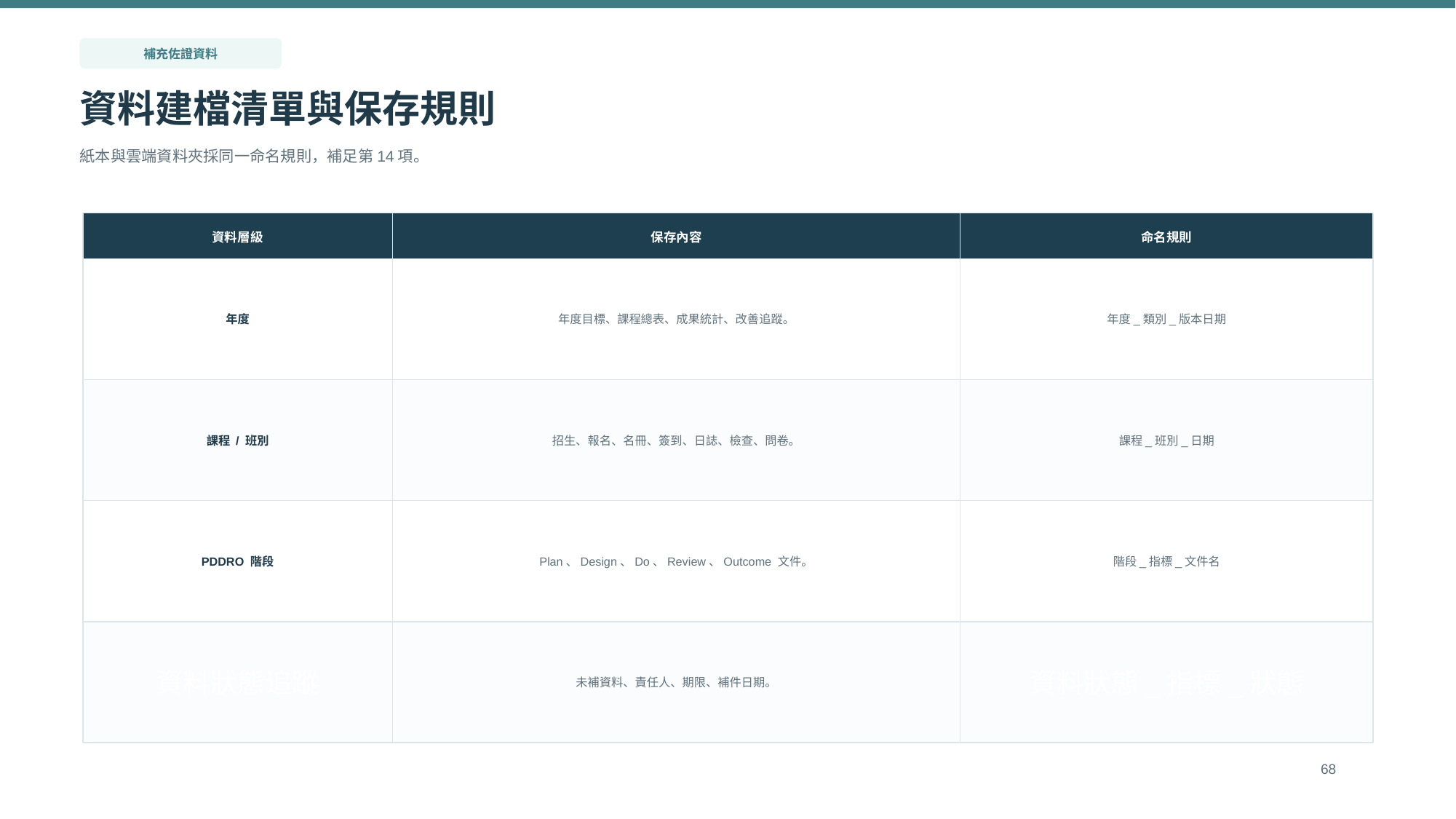

補充佐證資料
資料建檔清單與保存規則
紙本與雲端資料夾採同一命名規則，補足第14項。
資料層級
保存內容
命名規則
年度
年度目標、課程總表、成果統計、改善追蹤。
年度_類別_版本日期
課程 / 班別
招生、報名、名冊、簽到、日誌、檢查、問卷。
課程_班別_日期
PDDRO 階段
Plan、Design、Do、Review、Outcome 文件。
階段_指標_文件名
資料狀態追蹤
未補資料、責任人、期限、補件日期。
資料狀態_指標_狀態
68